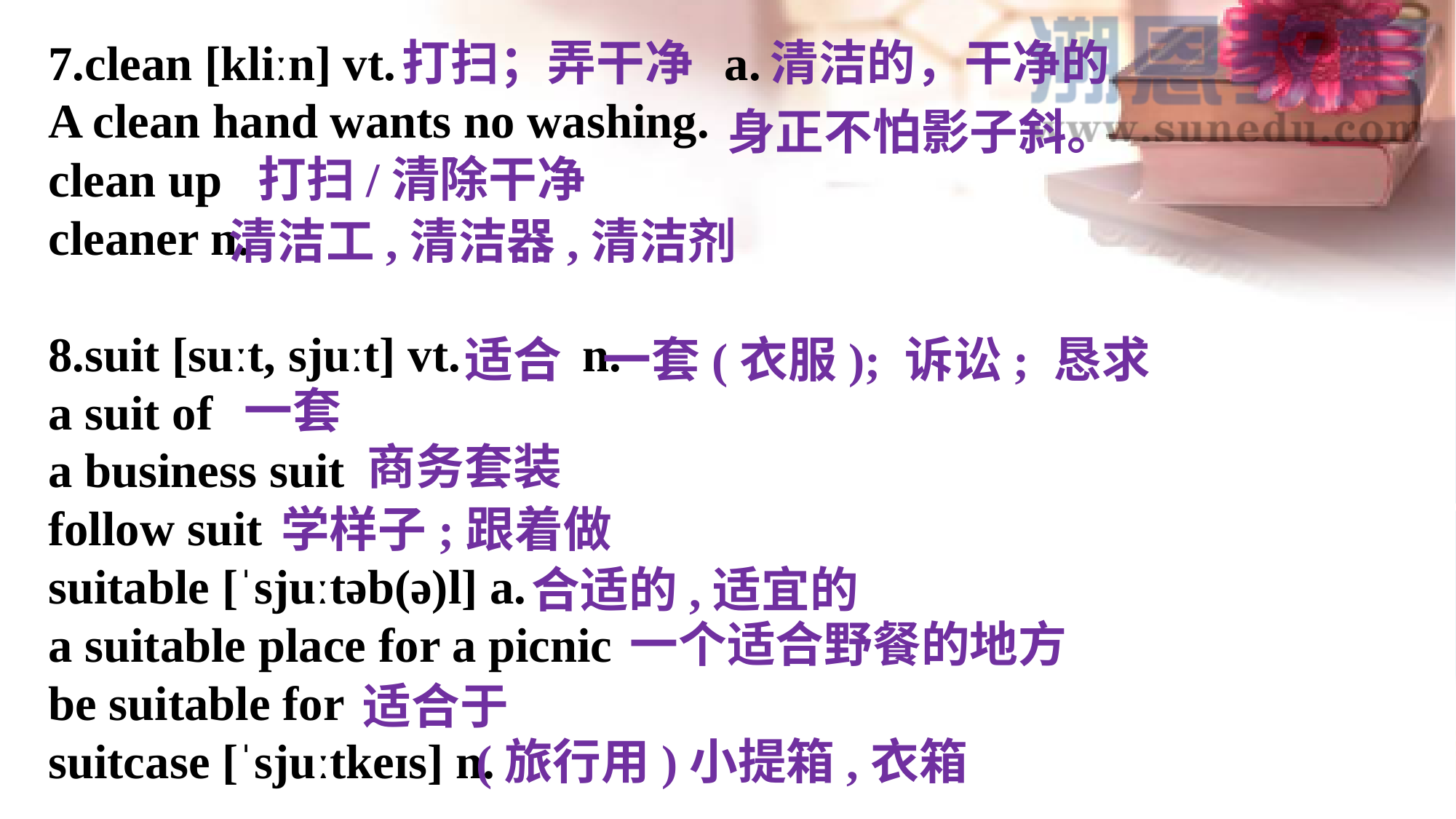

7.clean [kliːn] vt.                           a.
A clean hand wants no washing.
clean up
cleaner n.

8.suit [suːt, sjuːt] vt.          n.
a suit of
a business suit
follow suit
suitable [ˈsjuːtəb(ə)l] a.
a suitable place for a picnic
be suitable for
suitcase [ˈsjuːtkeɪs] n.
打扫；弄干净
清洁的，干净的
身正不怕影子斜。
打扫/清除干净
清洁工,清洁器,清洁剂
适合
一套(衣服); 诉讼; 恳求
一套
商务套装
学样子;跟着做
合适的,适宜的
一个适合野餐的地方
适合于
(旅行用)小提箱,衣箱